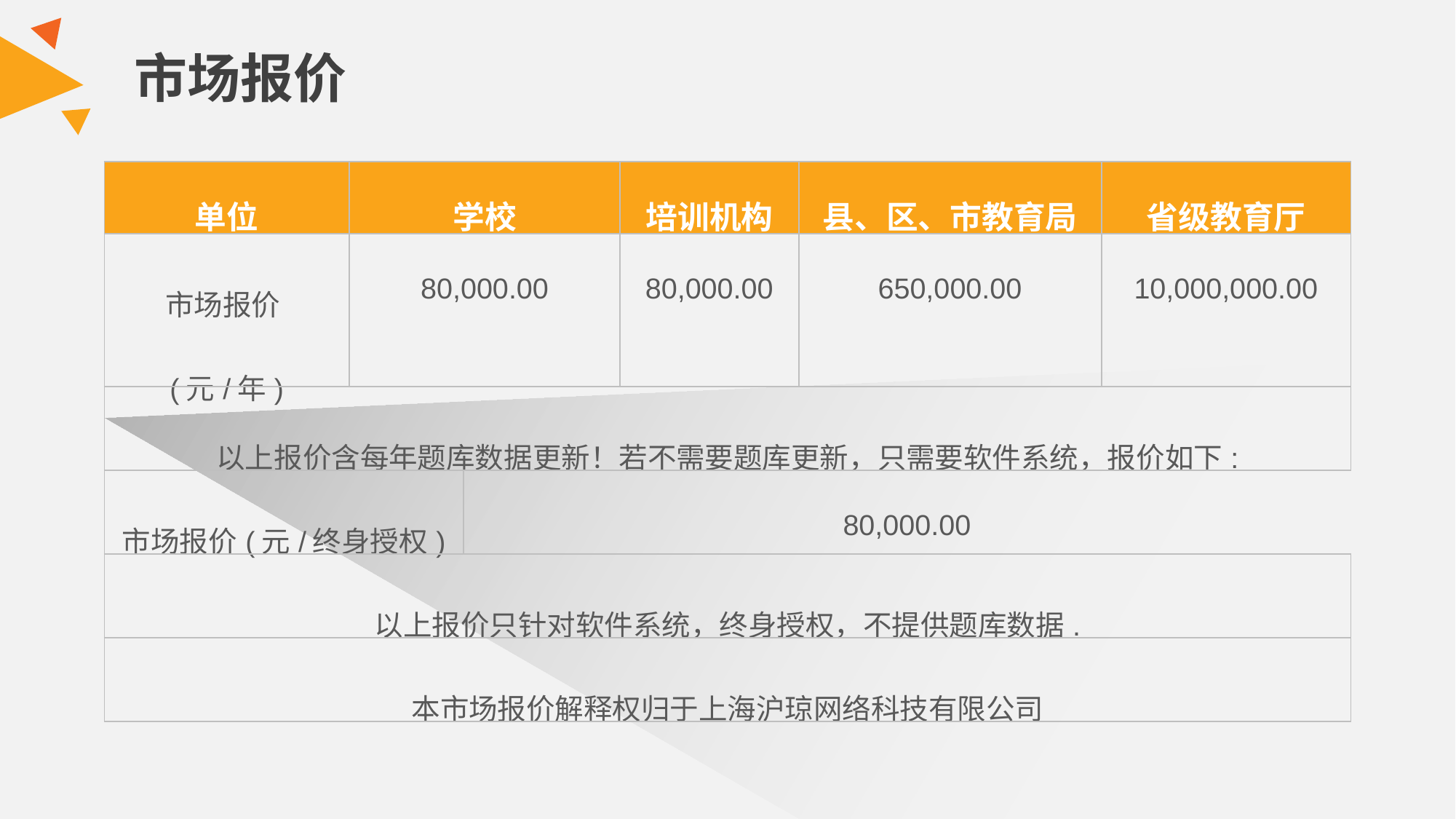

市场报价

| 单位 | 学校 |  | 培训机构 | 县、区、市教育局 | 省级教育厅 |
| --- | --- | --- | --- | --- | --- |
| 市场报价(元/年) | 80,000.00 |  | 80,000.00 | 650,000.00 | 10,000,000.00 |
| 以上报价含每年题库数据更新！若不需要题库更新，只需要软件系统，报价如下: |  |  |  |  |  |
| 市场报价(元/终身授权) |  | 80,000.00 |  |  |  |
| 以上报价只针对软件系统，终身授权，不提供题库数据. |  |  |  |  |  |
| 本市场报价解释权归于上海沪琼网络科技有限公司 |  |  |  |  |  |